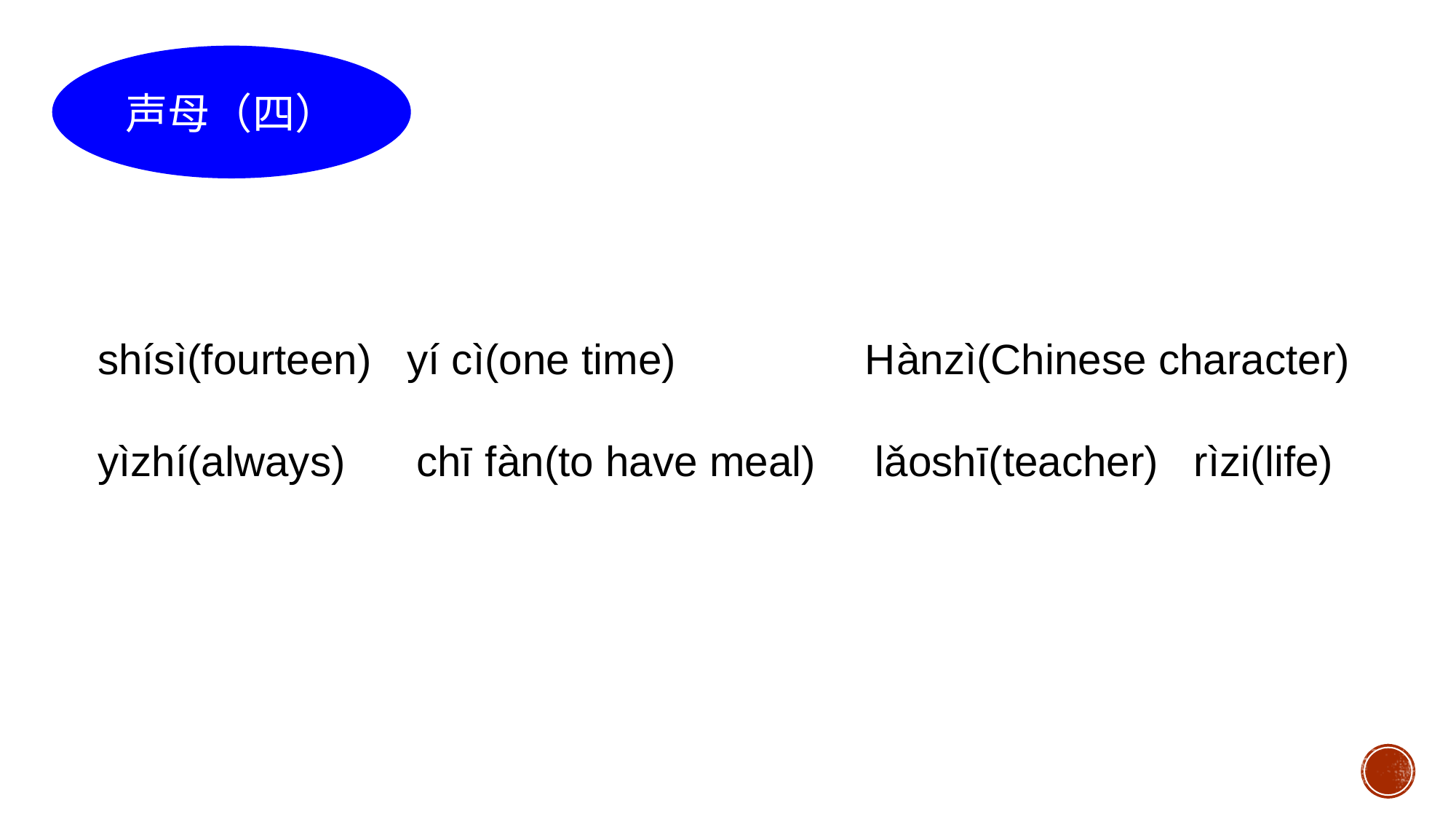

声母（四）
shísì(fourteen)   yí cì(one time)                Hànzì(Chinese character)
yìzhí(always)      chī fàn(to have meal)     lǎoshī(teacher)   rìzi(life)